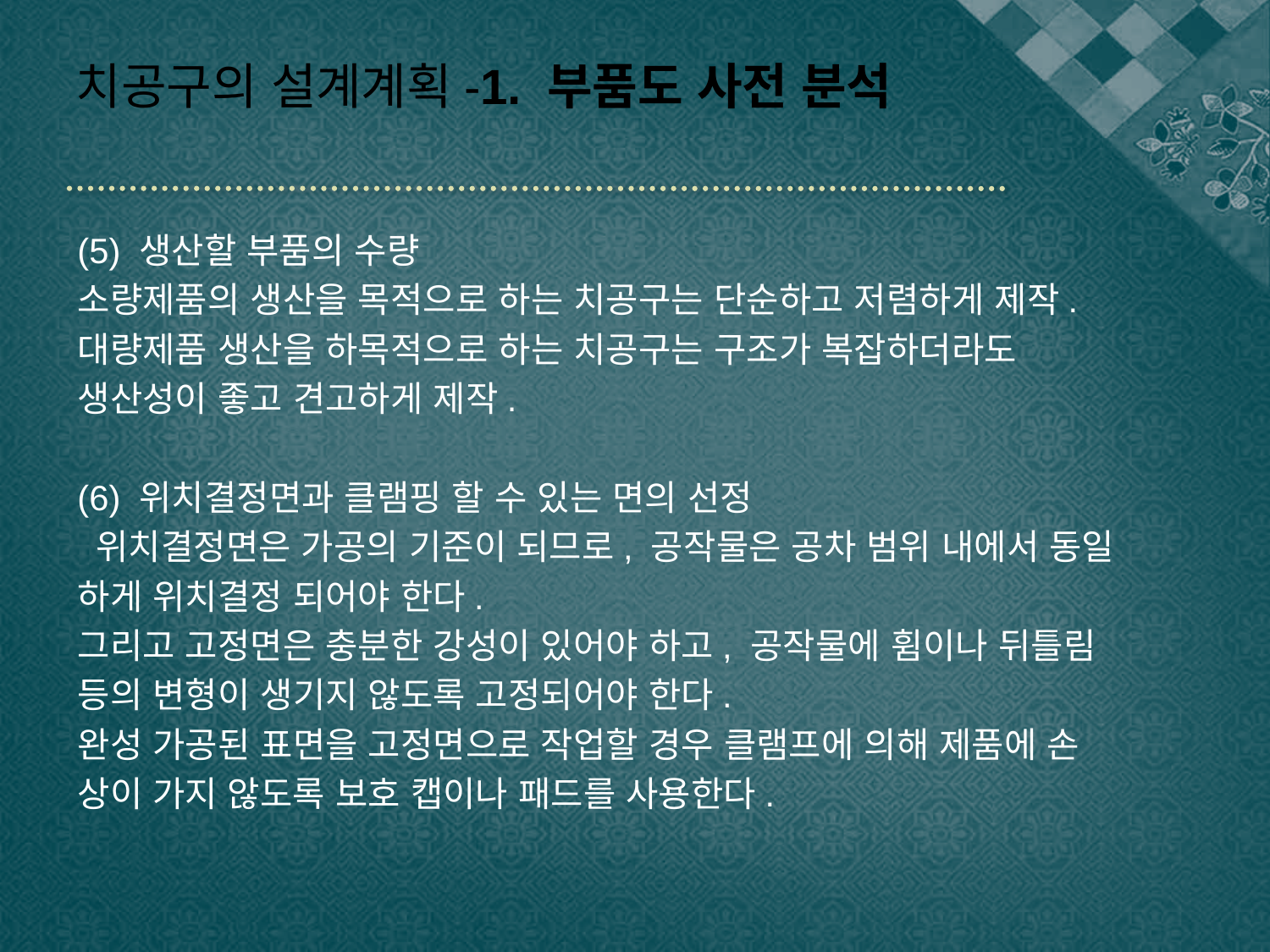

# 치공구의 설계계획-1. 부품도 사전 분석
(5) 생산할 부품의 수량
소량제품의 생산을 목적으로 하는 치공구는 단순하고 저렴하게 제작.
대량제품 생산을 하목적으로 하는 치공구는 구조가 복잡하더라도
생산성이 좋고 견고하게 제작.

(6) 위치결정면과 클램핑 할 수 있는 면의 선정
 위치결정면은 가공의 기준이 되므로, 공작물은 공차 범위 내에서 동일
하게 위치결정 되어야 한다.
그리고 고정면은 충분한 강성이 있어야 하고, 공작물에 휨이나 뒤틀림
등의 변형이 생기지 않도록 고정되어야 한다.
완성 가공된 표면을 고정면으로 작업할 경우 클램프에 의해 제품에 손
상이 가지 않도록 보호 캡이나 패드를 사용한다.